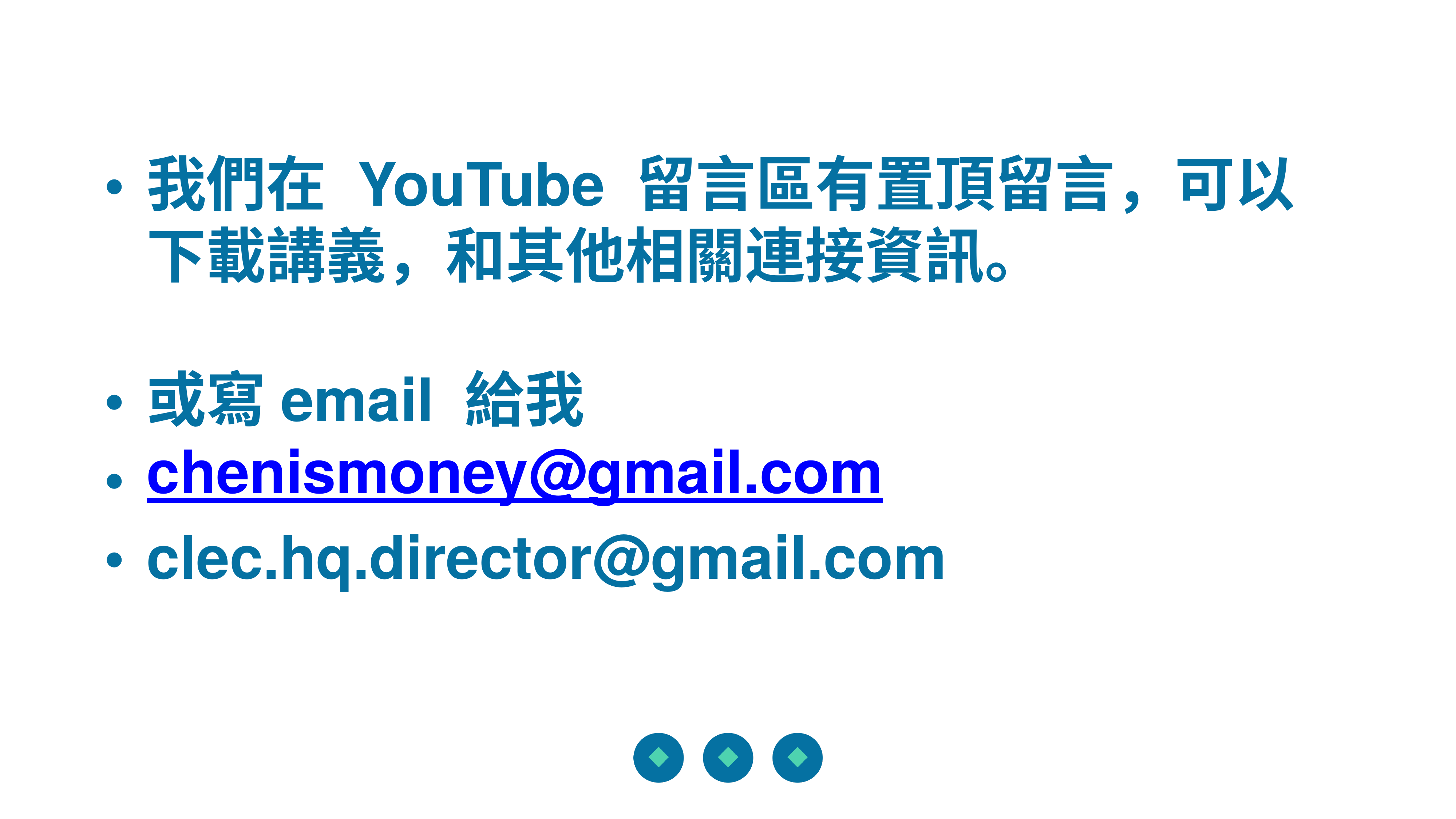

我們在 YouTube 留言區有置頂留言，可以下載講義，和其他相關連接資訊。

或寫email 給我
chenismoney@gmail.com
clec.hq.director@gmail.com